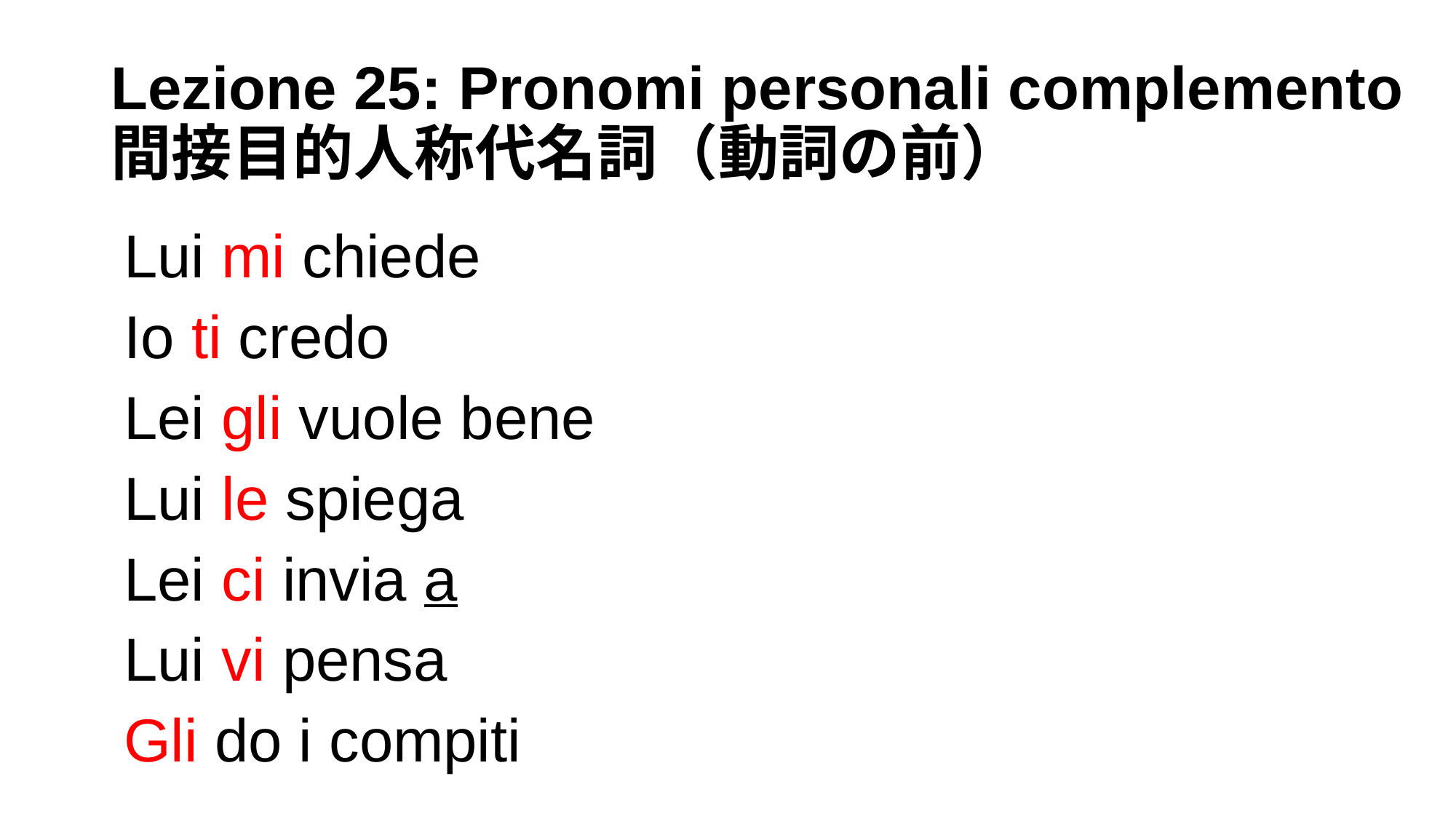

# Lezione 25: Pronomi personali complemento 間接目的人称代名詞（動詞の前）
Lui mi chiede
Io ti credo
Lei gli vuole bene
Lui le spiega
Lei ci invia a
Lui vi pensa
Gli do i compiti